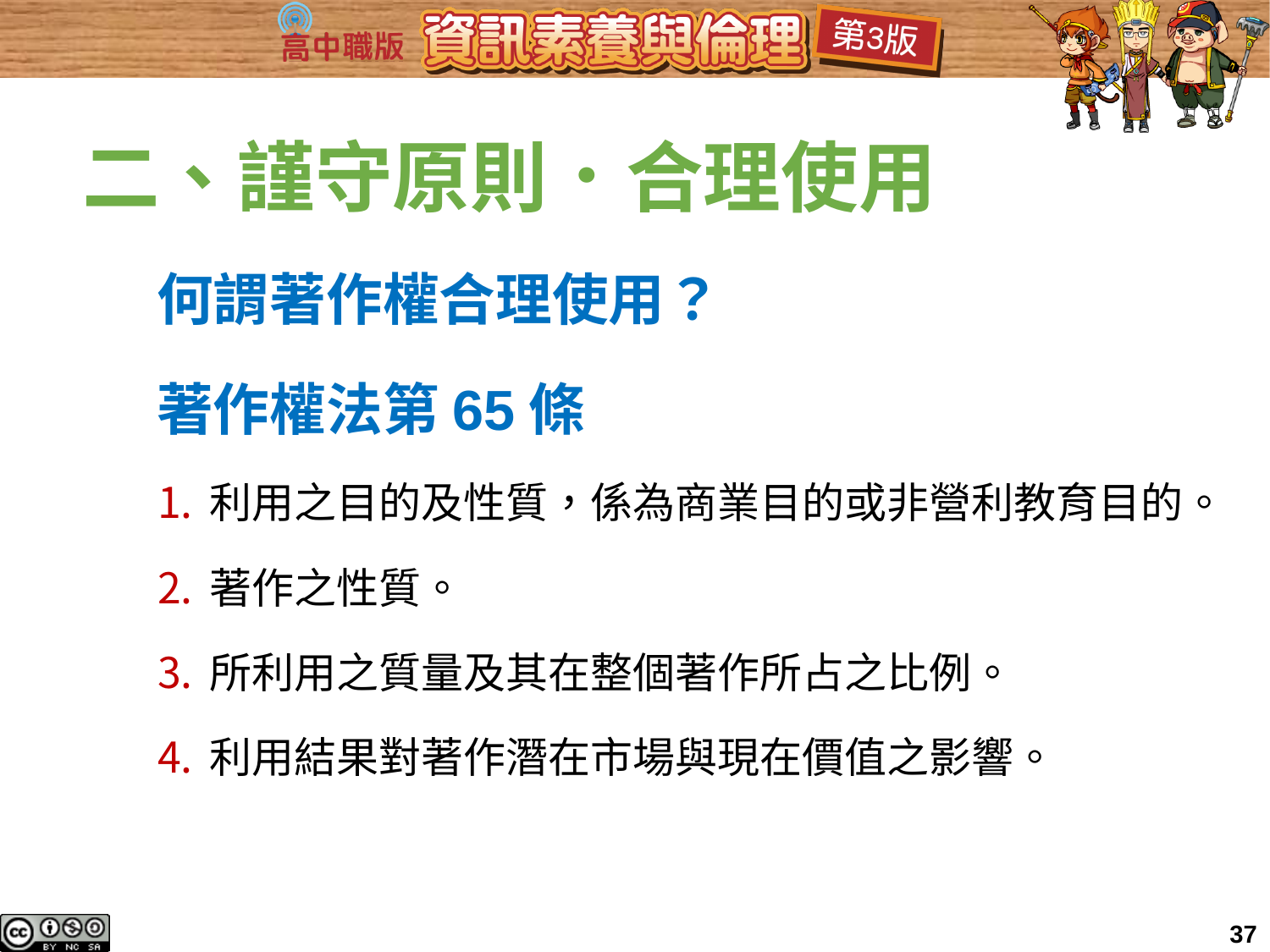

二、謹守原則．合理使用
何謂著作權合理使用？
著作權法第65條
利用之目的及性質，係為商業目的或非營利教育目的。
著作之性質。
所利用之質量及其在整個著作所占之比例。
利用結果對著作潛在市場與現在價值之影響。
37